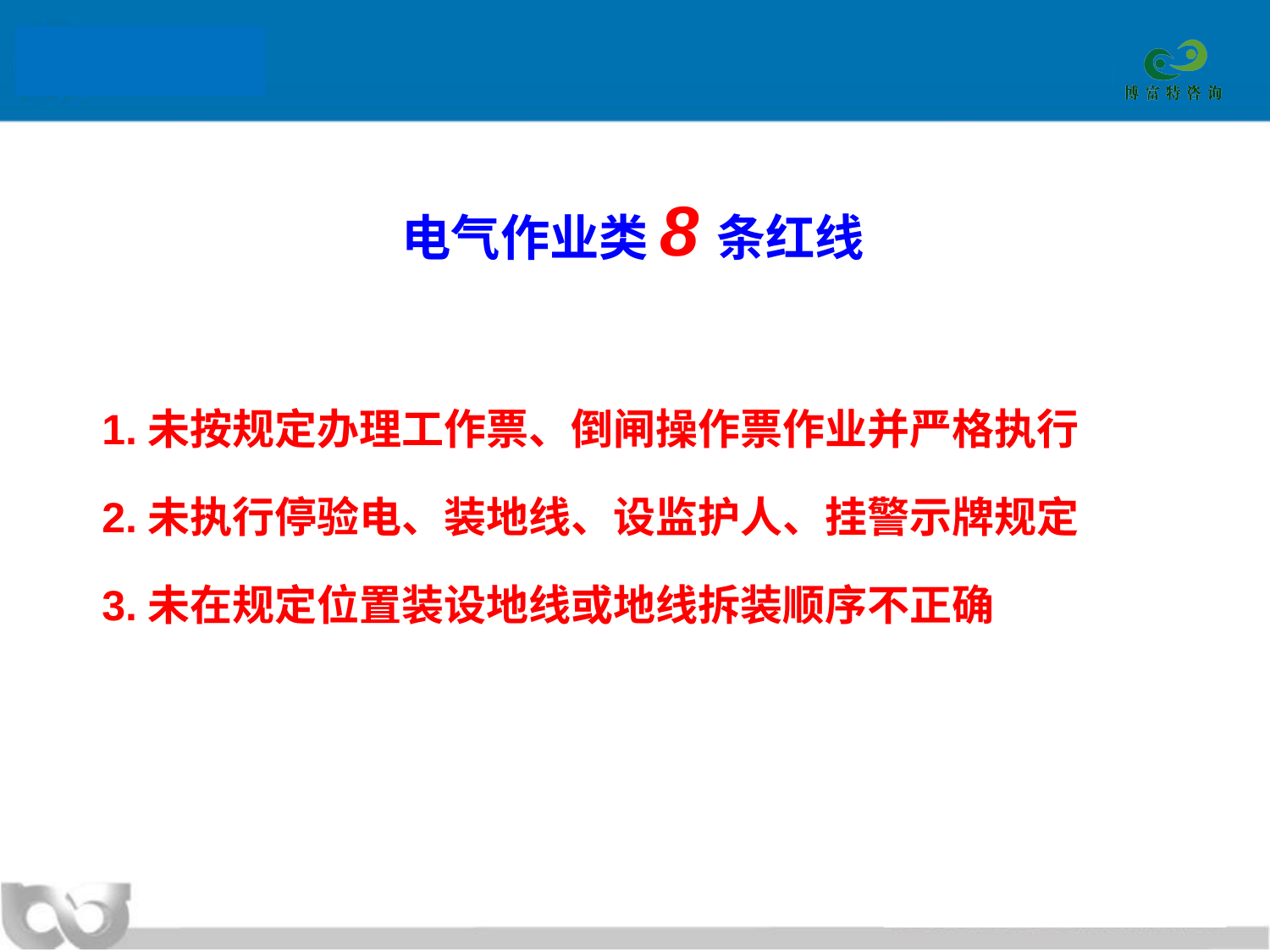

电气作业类8条红线
# 1.未按规定办理工作票、倒闸操作票作业并严格执行 2.未执行停验电、装地线、设监护人、挂警示牌规定 3.未在规定位置装设地线或地线拆装顺序不正确